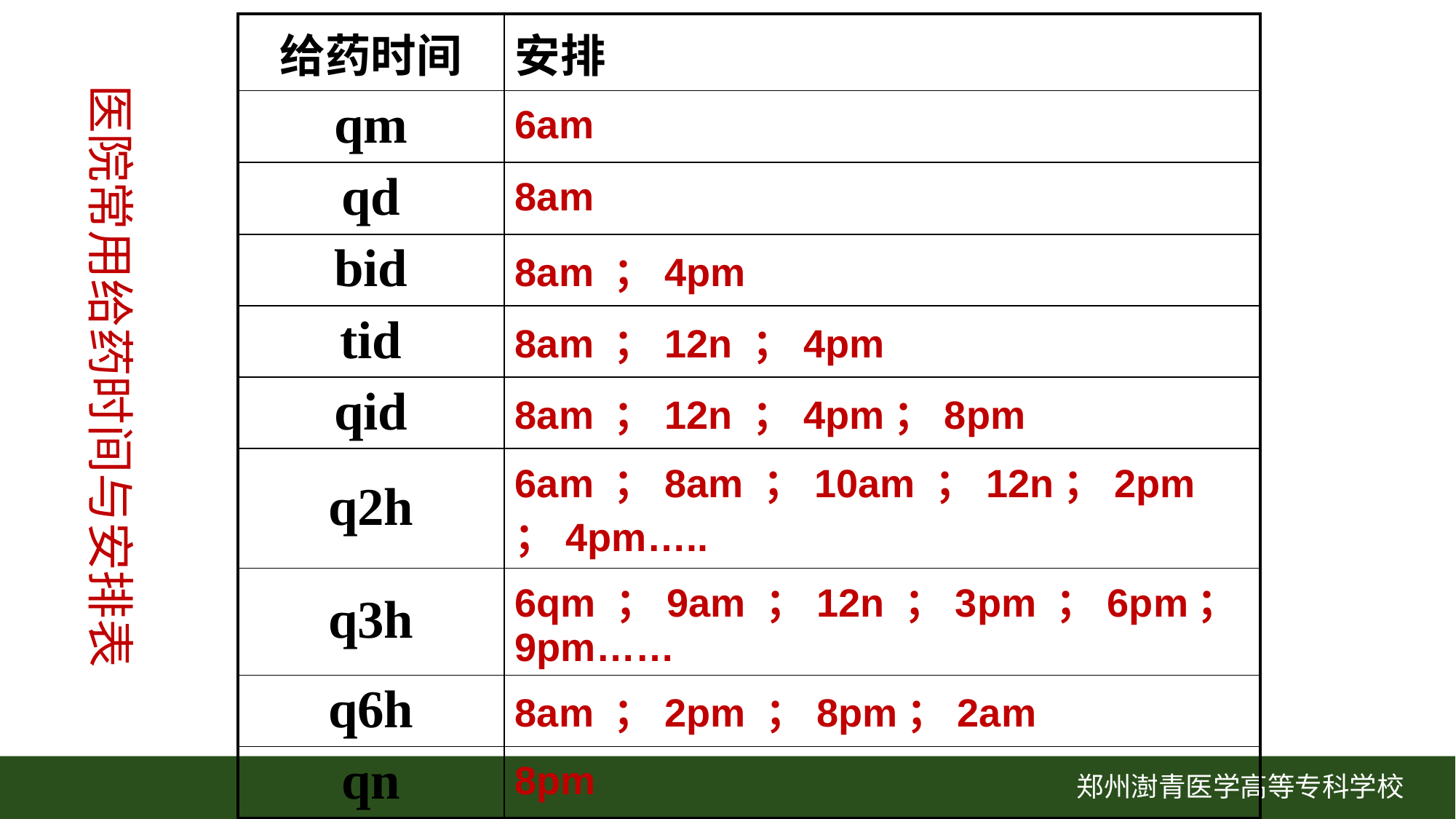

| 给药时间 | 安排 |
| --- | --- |
| qm | 6am |
| qd | 8am |
| bid | 8am ；4pm |
| tid | 8am ；12n ；4pm |
| qid | 8am ；12n ；4pm；8pm |
| q2h | 6am ；8am ；10am ；12n；2pm ；4pm….. |
| q3h | 6qm ；9am ；12n ；3pm ；6pm；9pm…… |
| q6h | 8am ；2pm ；8pm；2am |
| qn | 8pm |
医院常用给药时间与安排表
郑州澍青医学高等专科学校